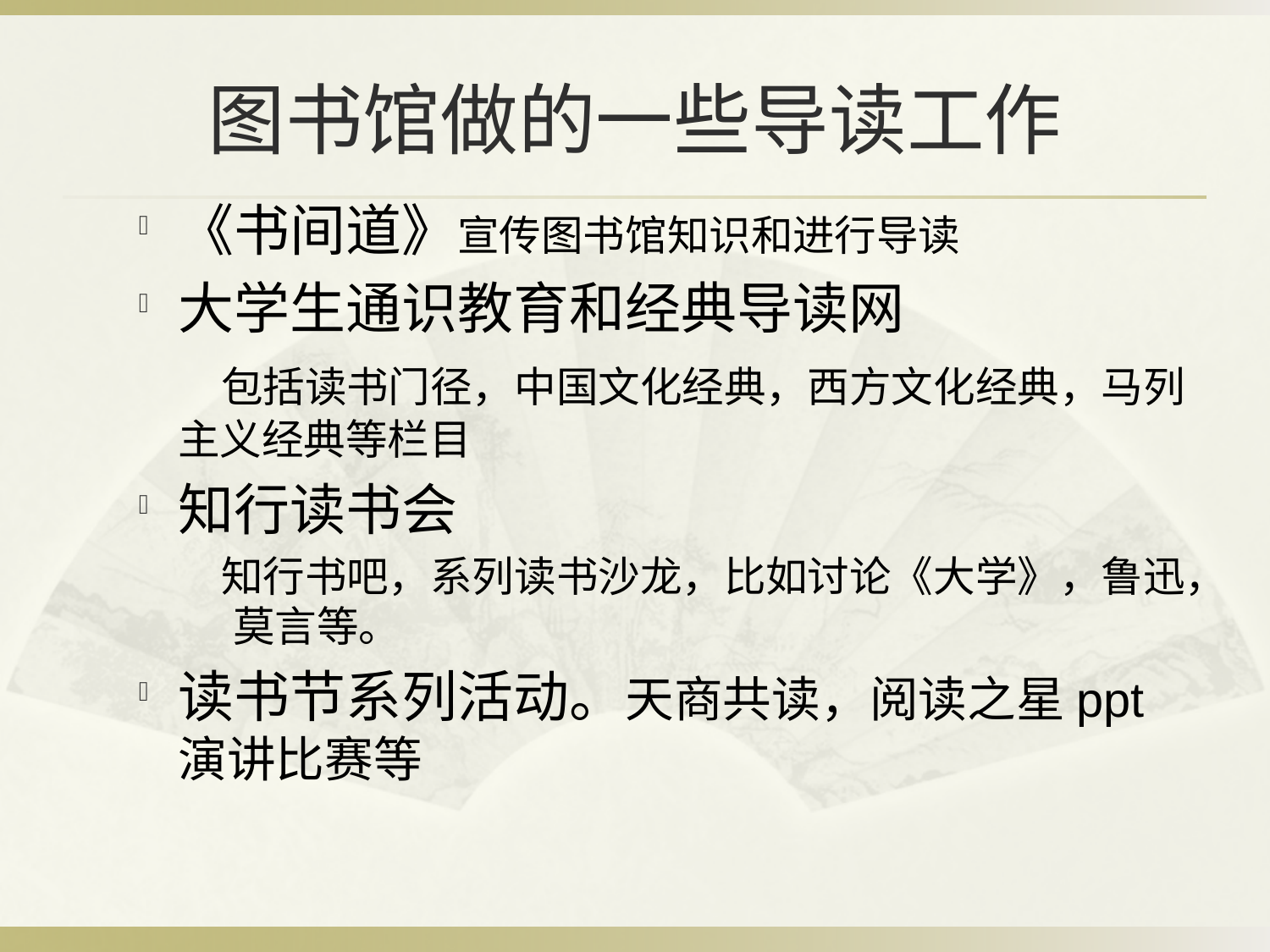

# 图书馆做的一些导读工作
《书间道》宣传图书馆知识和进行导读
大学生通识教育和经典导读网
      包括读书门径，中国文化经典，西方文化经典，马列主义经典等栏目
知行读书会
 知行书吧，系列读书沙龙，比如讨论《大学》，鲁迅，莫言等。
读书节系列活动。天商共读，阅读之星ppt演讲比赛等